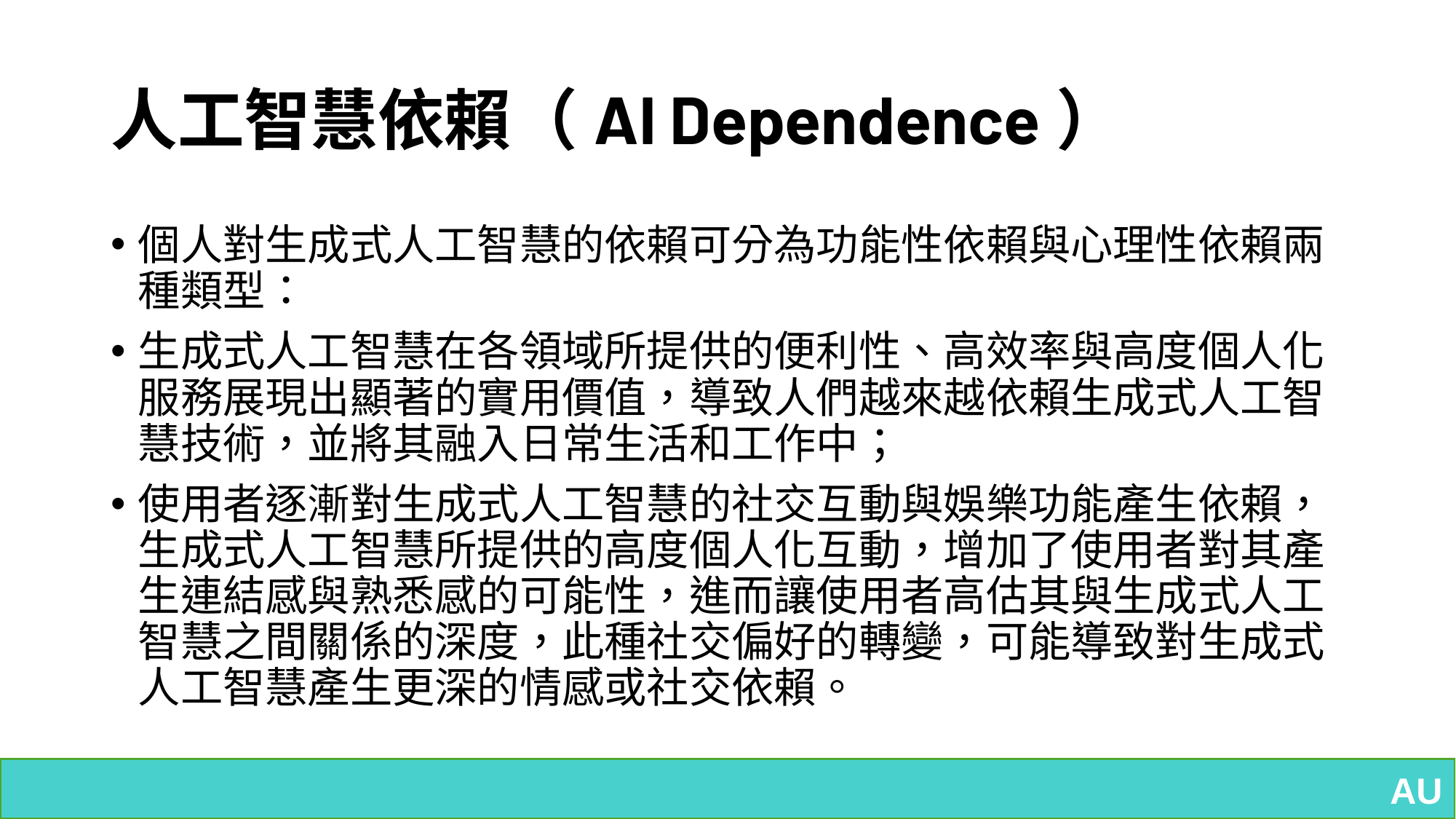

# 人工智慧依賴（AI Dependence）
個人對生成式人工智慧的依賴可分為功能性依賴與心理性依賴兩種類型：
生成式人工智慧在各領域所提供的便利性、高效率與高度個人化服務展現出顯著的實用價值，導致人們越來越依賴生成式人工智慧技術，並將其融入日常生活和工作中；
使用者逐漸對生成式人工智慧的社交互動與娛樂功能產生依賴，生成式人工智慧所提供的高度個人化互動，增加了使用者對其產生連結感與熟悉感的可能性，進而讓使用者高估其與生成式人工智慧之間關係的深度，此種社交偏好的轉變，可能導致對生成式人工智慧產生更深的情感或社交依賴。